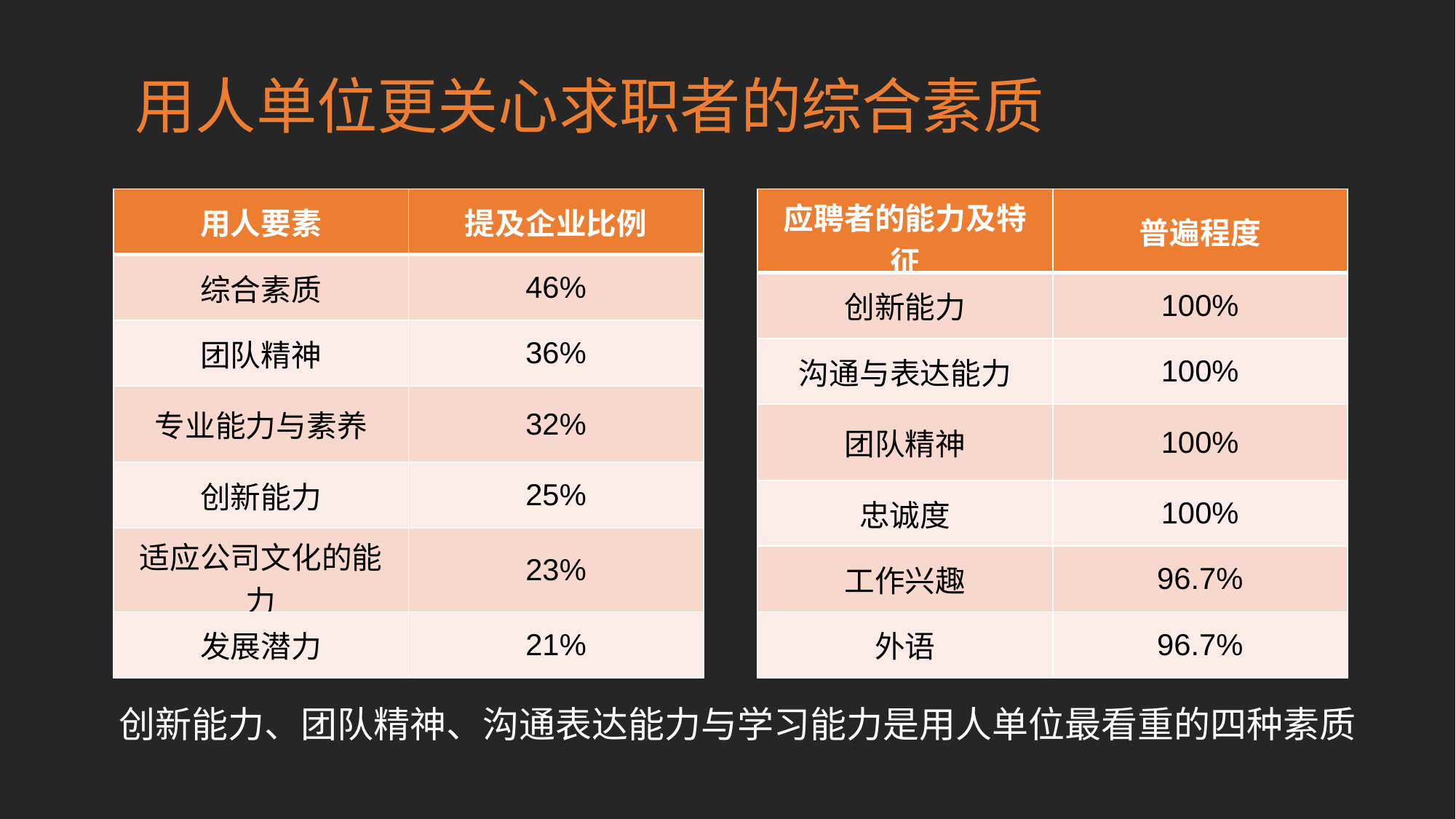

用人单位更关心求职者的综合素质
| 用人要素 | 提及企业比例 |
| --- | --- |
| 综合素质 | 46% |
| 团队精神 | 36% |
| 专业能力与素养 | 32% |
| 创新能力 | 25% |
| 适应公司文化的能力 | 23% |
| 发展潜力 | 21% |
| 应聘者的能力及特征 | 普遍程度 |
| --- | --- |
| 创新能力 | 100% |
| 沟通与表达能力 | 100% |
| 团队精神 | 100% |
| 忠诚度 | 100% |
| 工作兴趣 | 96.7% |
| 外语 | 96.7% |
创新能力、团队精神、沟通表达能力与学习能力是用人单位最看重的四种素质